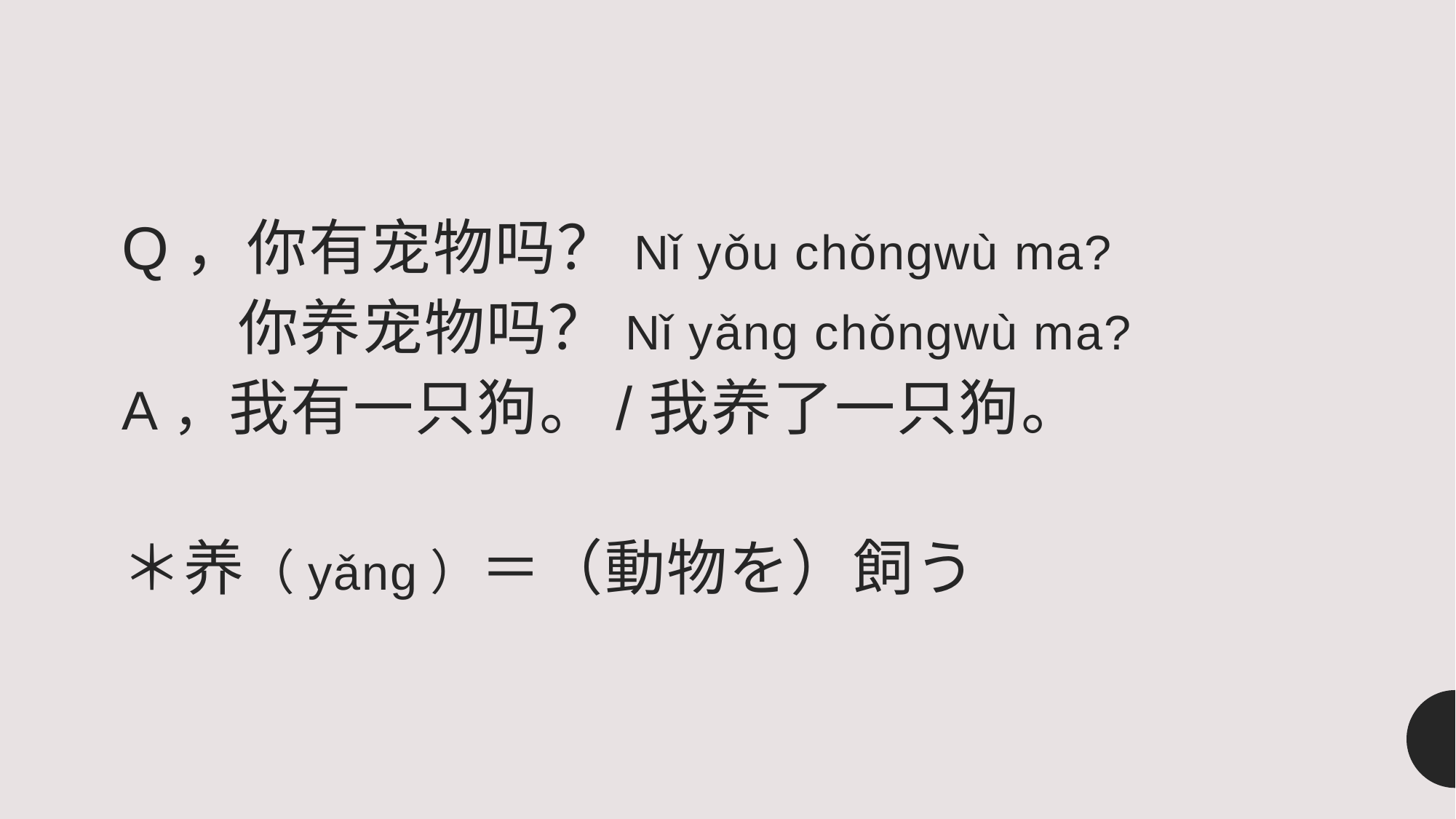

# Q，你有宠物吗？Nǐ yǒu chǒngwù ma? 你养宠物吗？Nǐ yǎng chǒngwù ma? A，我有一只狗。/我养了一只狗。 ＊养（yǎng）＝（動物を）飼う